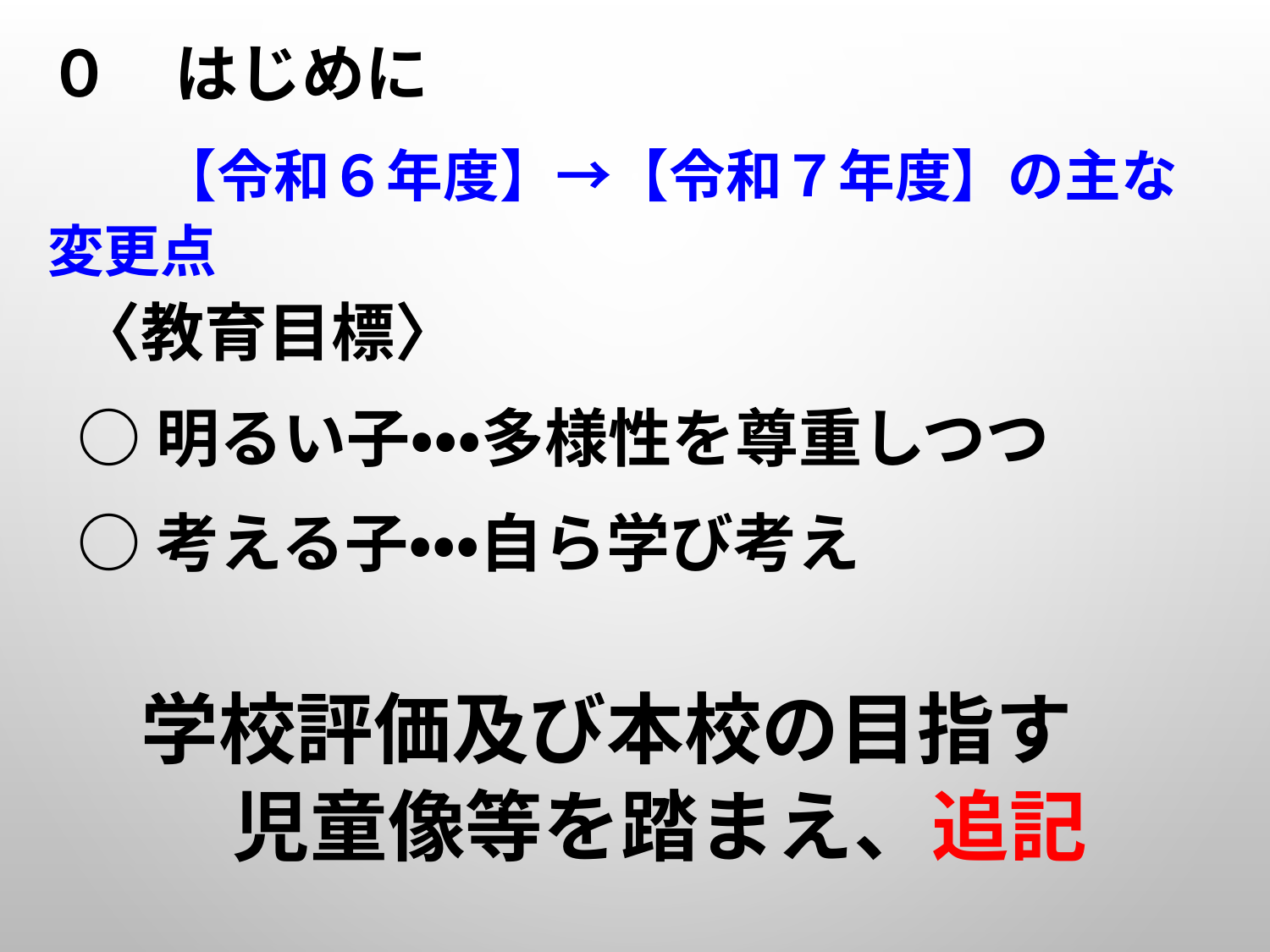

# ０　はじめに
　　【令和６年度】→【令和７年度】の主な変更点

〈教育目標〉
○明るい子・・・多様性を尊重しつつ
○考える子・・・自ら学び考え

　学校評価及び本校の目指す
　　児童像等を踏まえ、追記